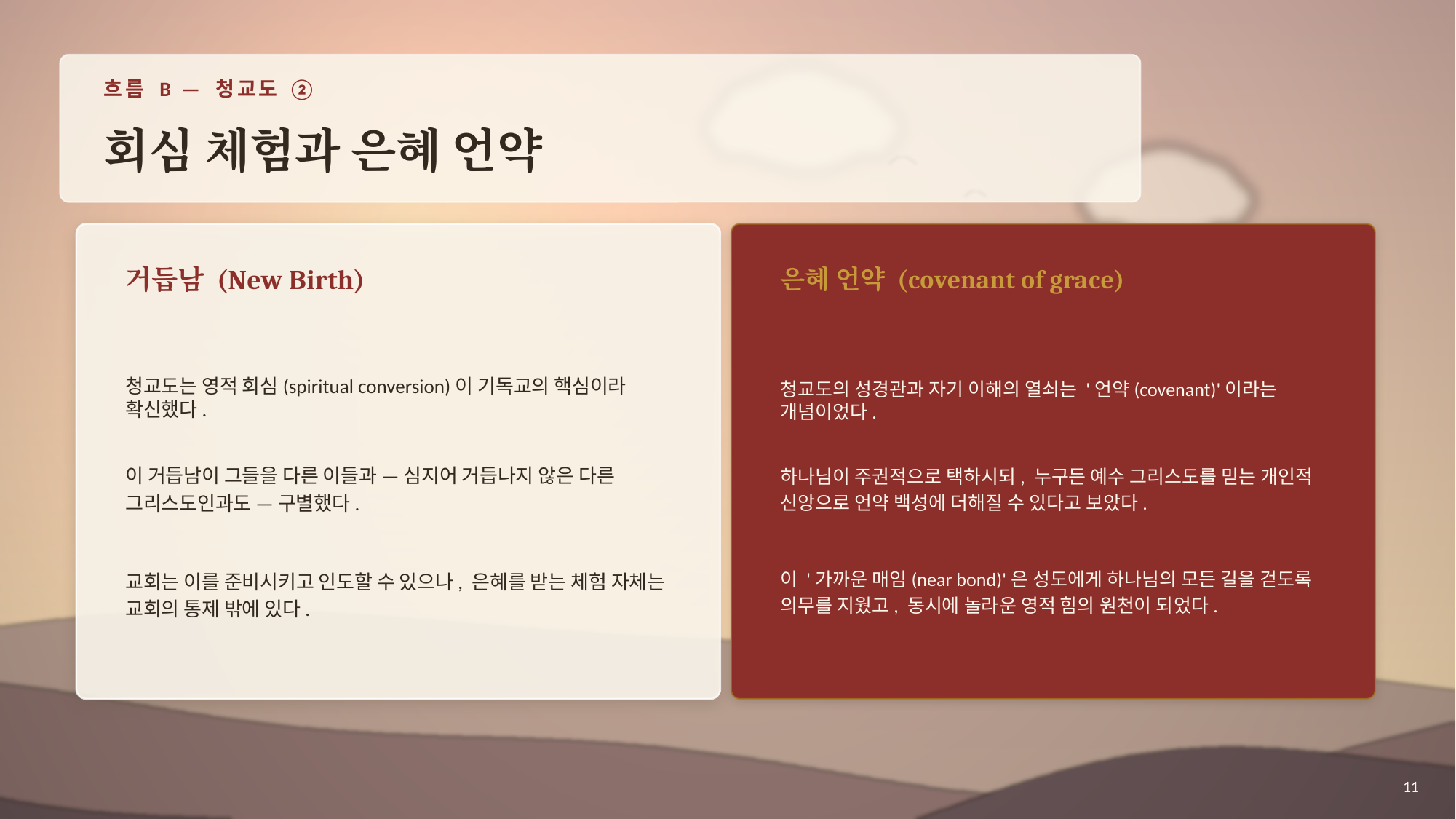

흐름 B — 청교도 ②
회심 체험과 은혜 언약

거듭남 (New Birth)
은혜 언약 (covenant of grace)
청교도는 영적 회심(spiritual conversion)이 기독교의 핵심이라 확신했다.

이 거듭남이 그들을 다른 이들과 — 심지어 거듭나지 않은 다른 그리스도인과도 — 구별했다.

교회는 이를 준비시키고 인도할 수 있으나, 은혜를 받는 체험 자체는 교회의 통제 밖에 있다.
청교도의 성경관과 자기 이해의 열쇠는 '언약(covenant)'이라는 개념이었다.

하나님이 주권적으로 택하시되, 누구든 예수 그리스도를 믿는 개인적 신앙으로 언약 백성에 더해질 수 있다고 보았다.

이 '가까운 매임(near bond)'은 성도에게 하나님의 모든 길을 걷도록 의무를 지웠고, 동시에 놀라운 영적 힘의 원천이 되었다.
11